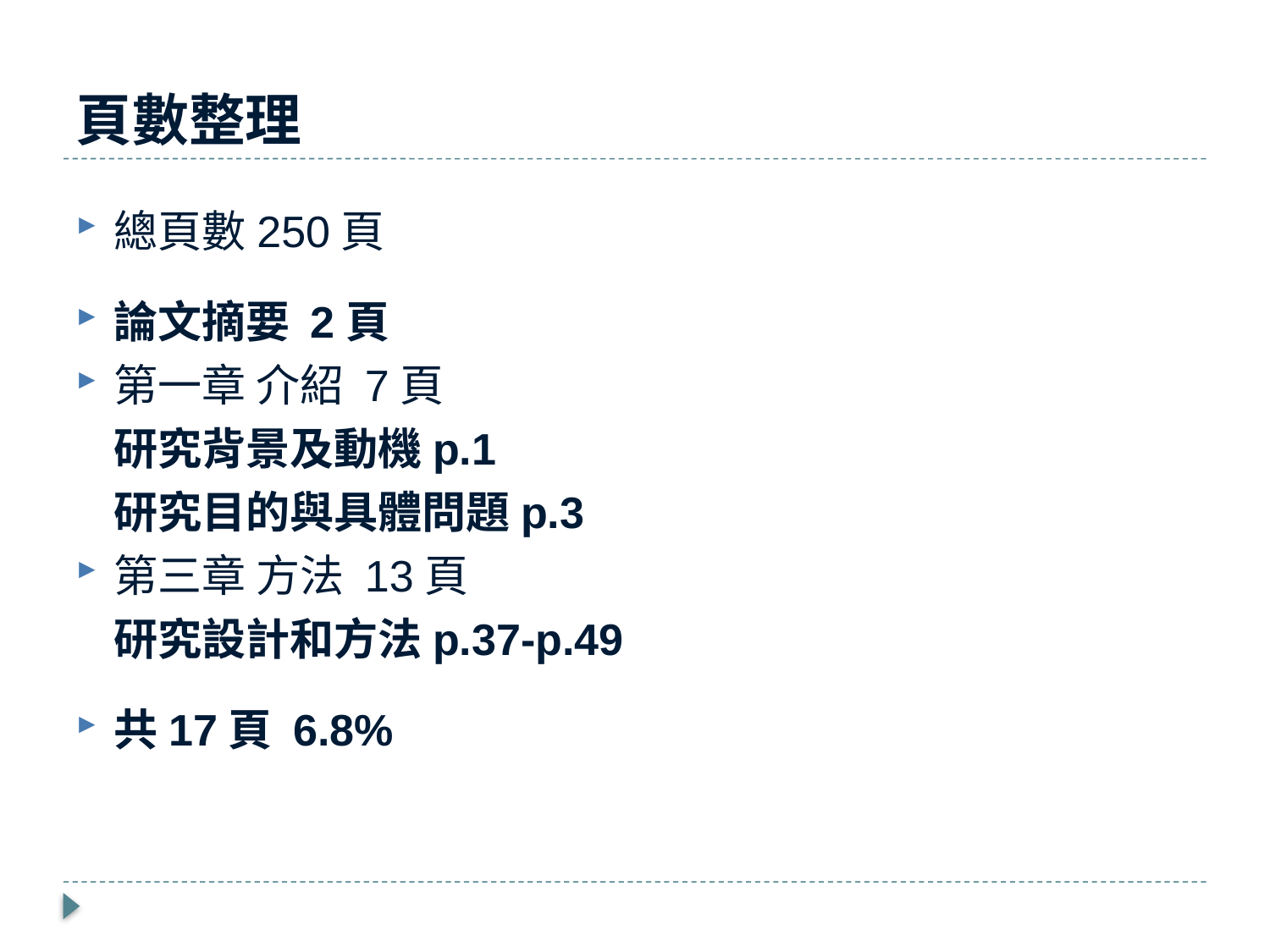

# 頁數整理

總頁數250頁

論文摘要 2頁
第一章 介紹 7頁
研究背景及動機p.1
研究目的與具體問題p.3
第三章 方法 13頁
研究設計和方法p.37-p.49

共17頁 6.8%